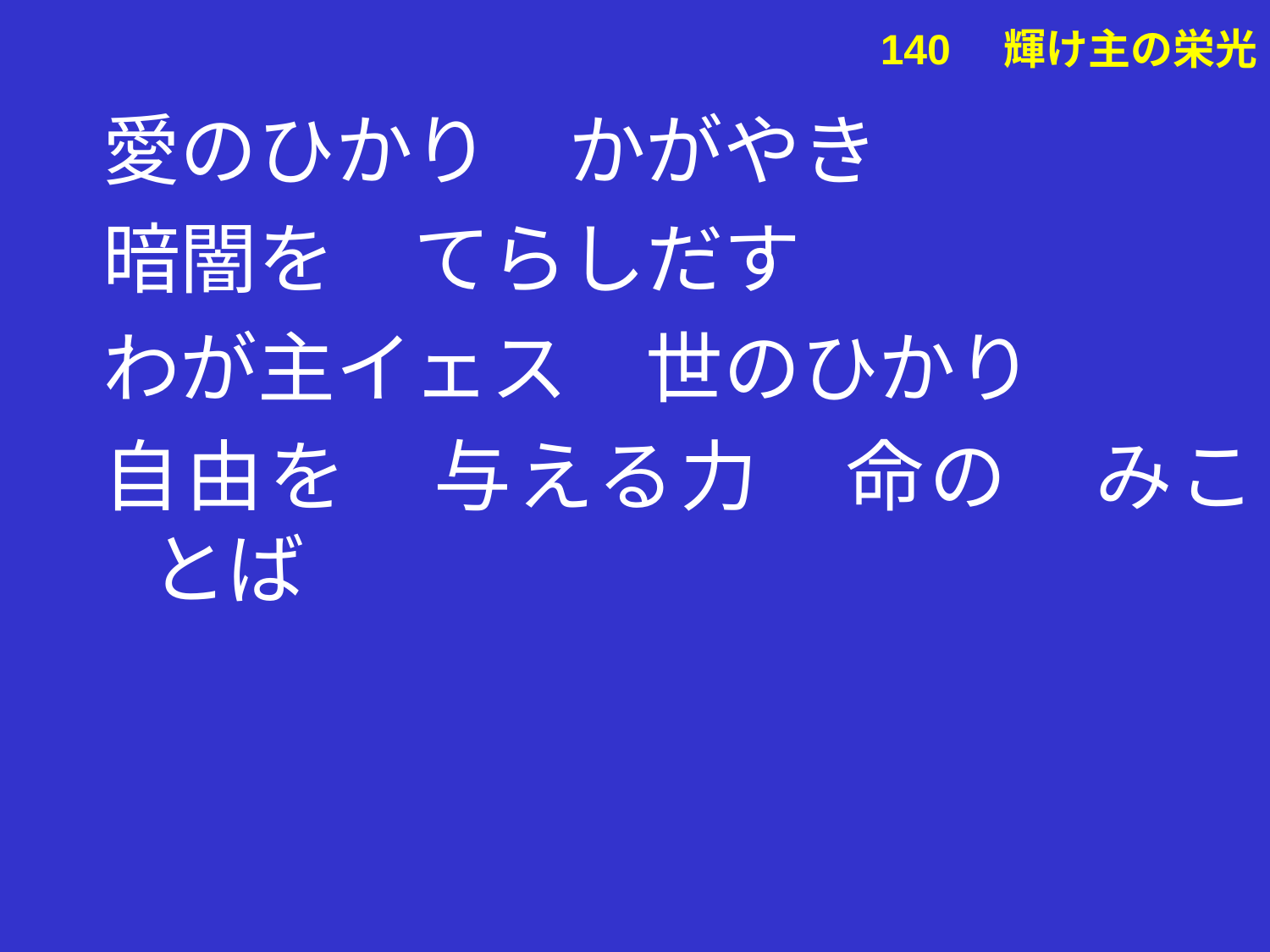

愛のひかり　かがやき
暗闇を　てらしだす
わが主イェス　世のひかり
自由を　与える力　命の　みことば

# 140　輝け主の栄光